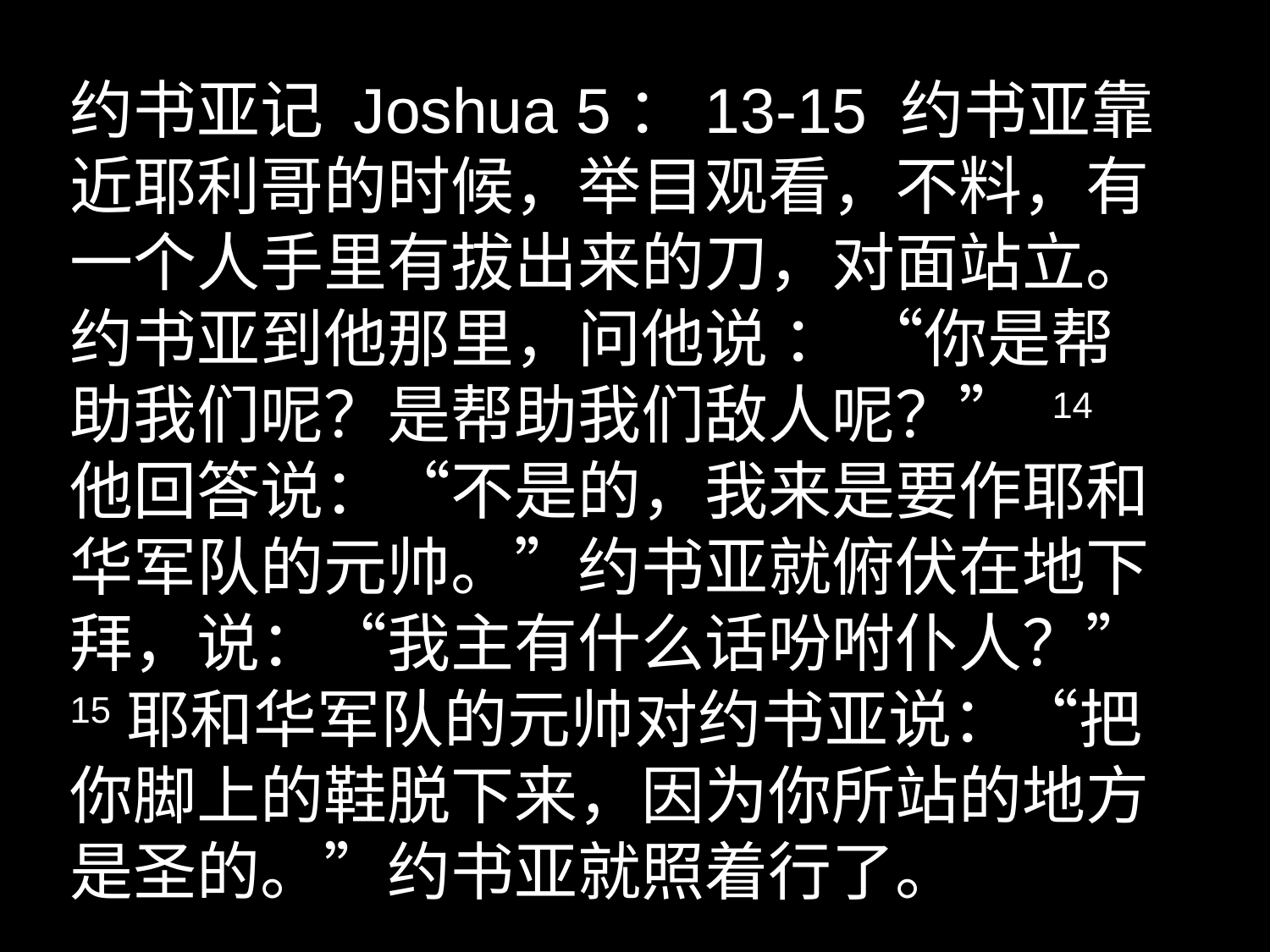

约书亚记 Joshua 5：13-15 约书亚靠近耶利哥的时候，举目观看，不料，有一个人手里有拔出来的刀，对面站立。约书亚到他那里，问他说 ： “你是帮助我们呢？是帮助我们敌人呢？” 14他回答说：“不是的，我来是要作耶和华军队的元帅。”约书亚就俯伏在地下拜，说：“我主有什么话吩咐仆人？” 15耶和华军队的元帅对约书亚说：“把你脚上的鞋脱下来，因为你所站的地方是圣的。”约书亚就照着行了。